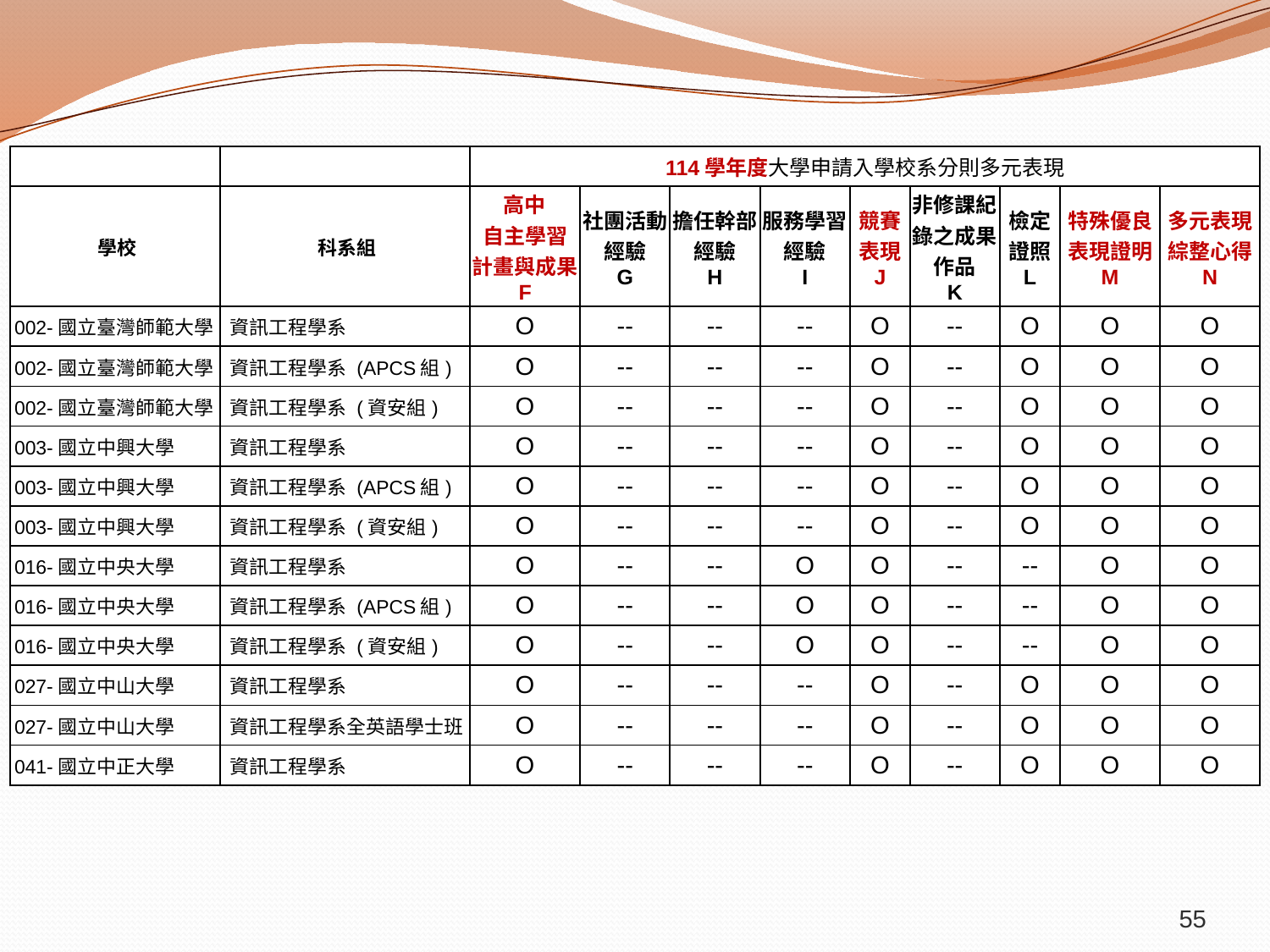

|  |  | 114學年度大學申請入學校系分則多元表現 |  |  |  |  |  |  |  |  |
| --- | --- | --- | --- | --- | --- | --- | --- | --- | --- | --- |
| 學校 | 科系組 | 高中 自主學習 計畫與成果 F | 社團活動經驗 G | 擔任幹部經驗 H | 服務學習經驗 I | 競賽 表現 J | 非修課紀錄之成果作品 K | 檢定 證照 L | 特殊優良 表現證明 M | 多元表現 綜整心得 N |
| 002-國立臺灣師範大學 | 資訊工程學系 | O | -- | -- | -- | O | -- | O | O | O |
| 002-國立臺灣師範大學 | 資訊工程學系 (APCS組) | O | -- | -- | -- | O | -- | O | O | O |
| 002-國立臺灣師範大學 | 資訊工程學系 (資安組) | O | -- | -- | -- | O | -- | O | O | O |
| 003-國立中興大學 | 資訊工程學系 | O | -- | -- | -- | O | -- | O | O | O |
| 003-國立中興大學 | 資訊工程學系 (APCS組) | O | -- | -- | -- | O | -- | O | O | O |
| 003-國立中興大學 | 資訊工程學系 (資安組) | O | -- | -- | -- | O | -- | O | O | O |
| 016-國立中央大學 | 資訊工程學系 | O | -- | -- | O | O | -- | -- | O | O |
| 016-國立中央大學 | 資訊工程學系 (APCS組) | O | -- | -- | O | O | -- | -- | O | O |
| 016-國立中央大學 | 資訊工程學系 (資安組) | O | -- | -- | O | O | -- | -- | O | O |
| 027-國立中山大學 | 資訊工程學系 | O | -- | -- | -- | O | -- | O | O | O |
| 027-國立中山大學 | 資訊工程學系全英語學士班 | O | -- | -- | -- | O | -- | O | O | O |
| 041-國立中正大學 | 資訊工程學系 | O | -- | -- | -- | O | -- | O | O | O |
55